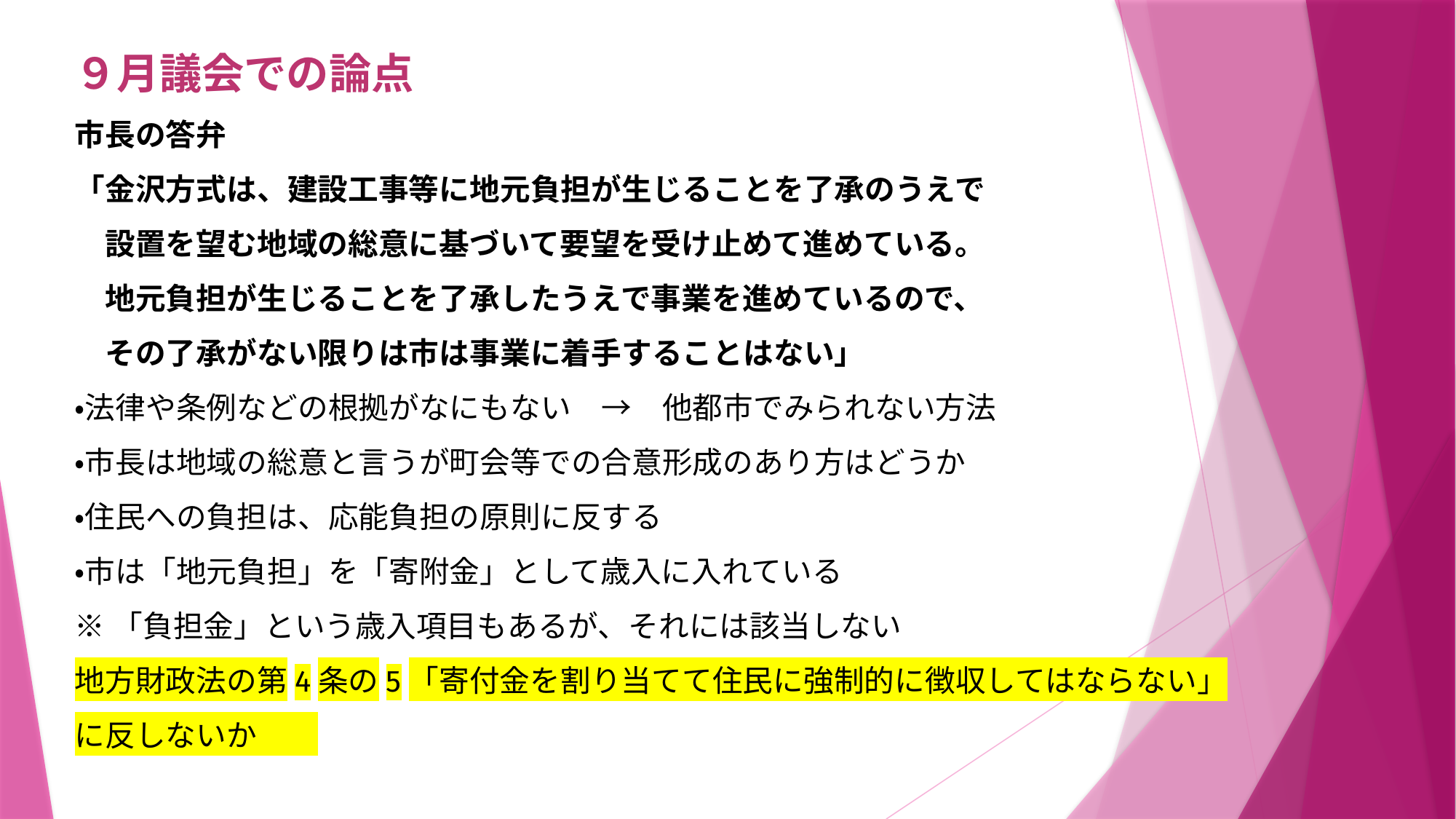

９月議会での論点
市長の答弁
「金沢方式は、建設工事等に地元負担が生じることを了承のうえで
　設置を望む地域の総意に基づいて要望を受け止めて進めている。
　地元負担が生じることを了承したうえで事業を進めているので、
　その了承がない限りは市は事業に着手することはない」
・法律や条例などの根拠がなにもない　→　他都市でみられない方法
・市長は地域の総意と言うが町会等での合意形成のあり方はどうか
・住民への負担は、応能負担の原則に反する
・市は「地元負担」を「寄附金」として歳入に入れている
※「負担金」という歳入項目もあるが、それには該当しない
地方財政法の第4条の5「寄付金を割り当てて住民に強制的に徴収してはならない」
に反しないか